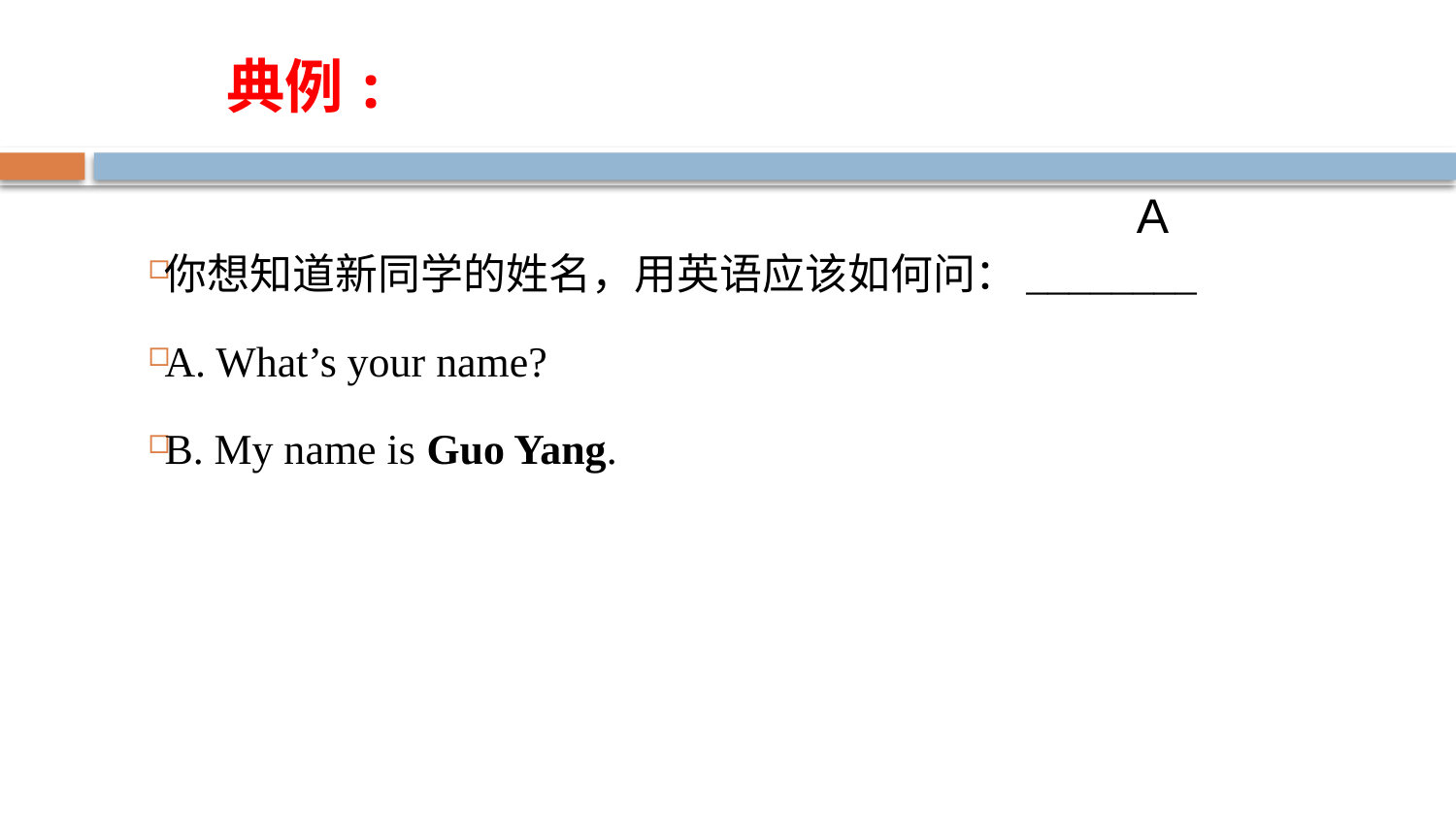

# 典例:
A
你想知道新同学的姓名，用英语应该如何问：________
A. What’s your name?
B. My name is Guo Yang.